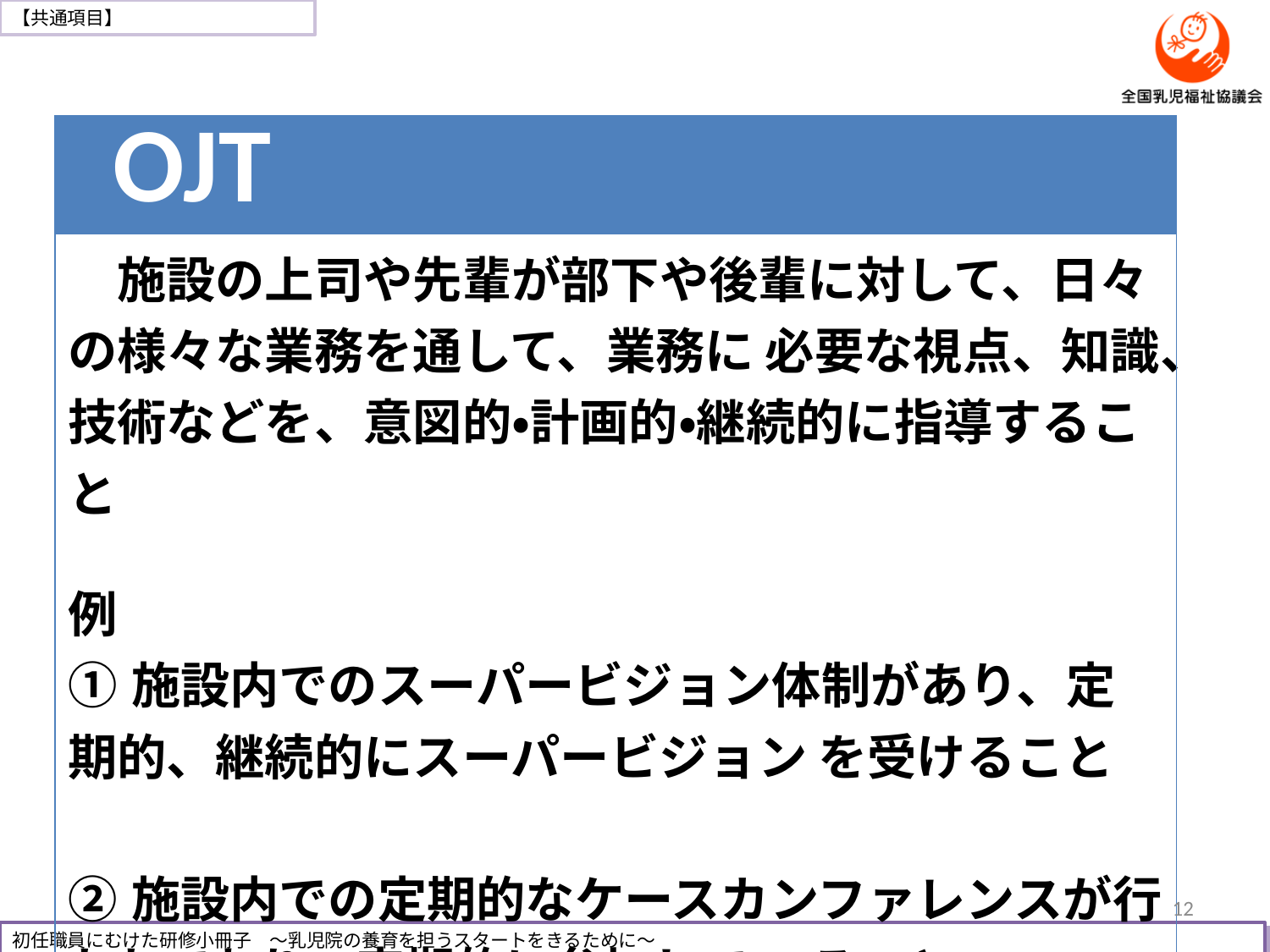

| OJT |
| --- |
| 施設の上司や先輩が部下や後輩に対して、日々の様々な業務を通して、業務に 必要な視点、知識、技術などを、意図的・計画的・継続的に指導すること 例 ①施設内でのスーパービジョン体制があり、定期的、継続的にスーパービジョン を受けること 　　 ②施設内での定期的なケースカンファレンスが行われており、定期的に参加して いること |
12